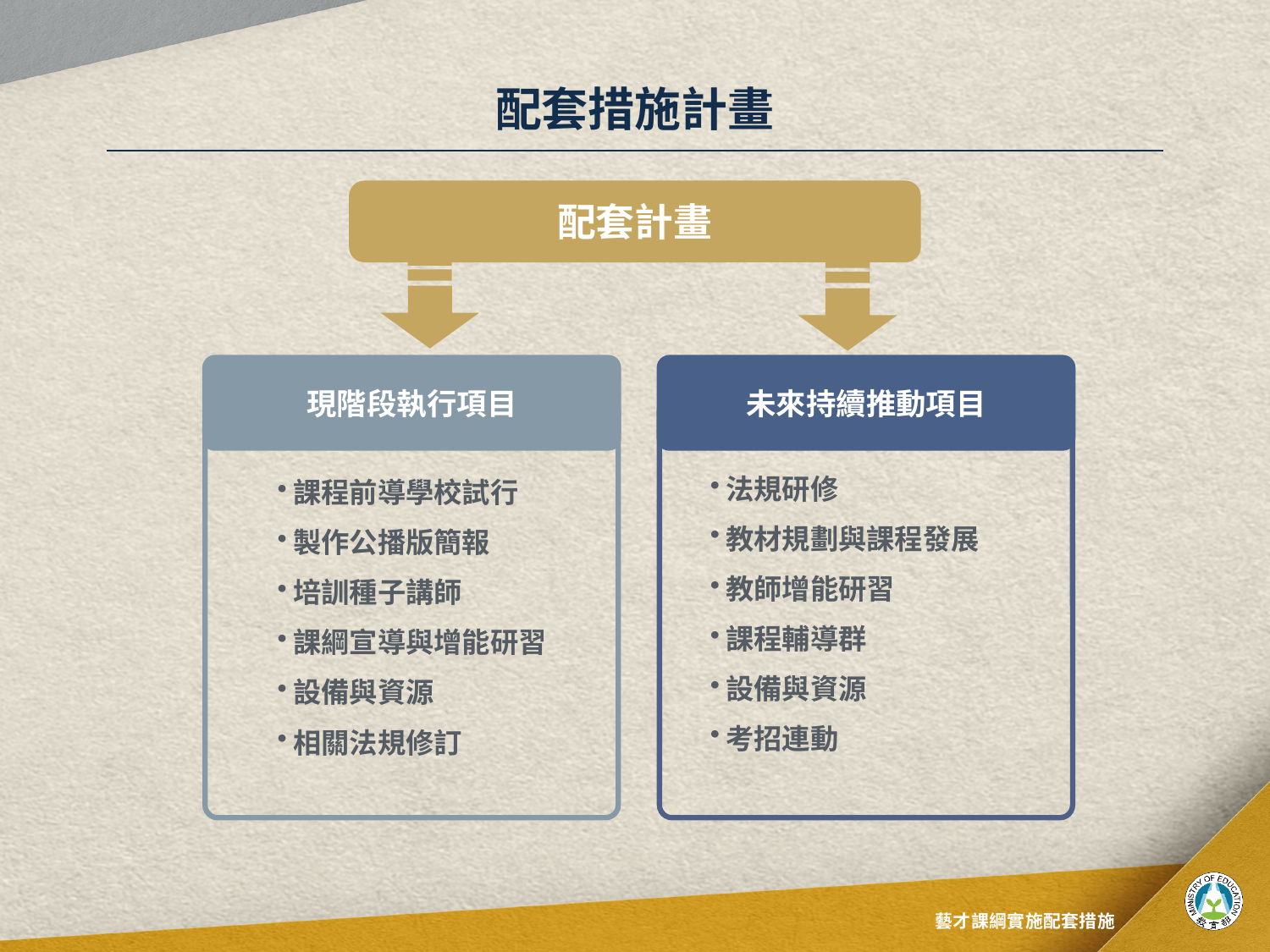

配套措施計畫

配套計畫

現階段執行項目
未來持續推動項目

法規研修
教材規劃與課程發展
教師增能研習
課程輔導群
設備與資源
考招連動
課程前導學校試行
製作公播版簡報
培訓種子講師
課綱宣導與增能研習
設備與資源
相關法規修訂